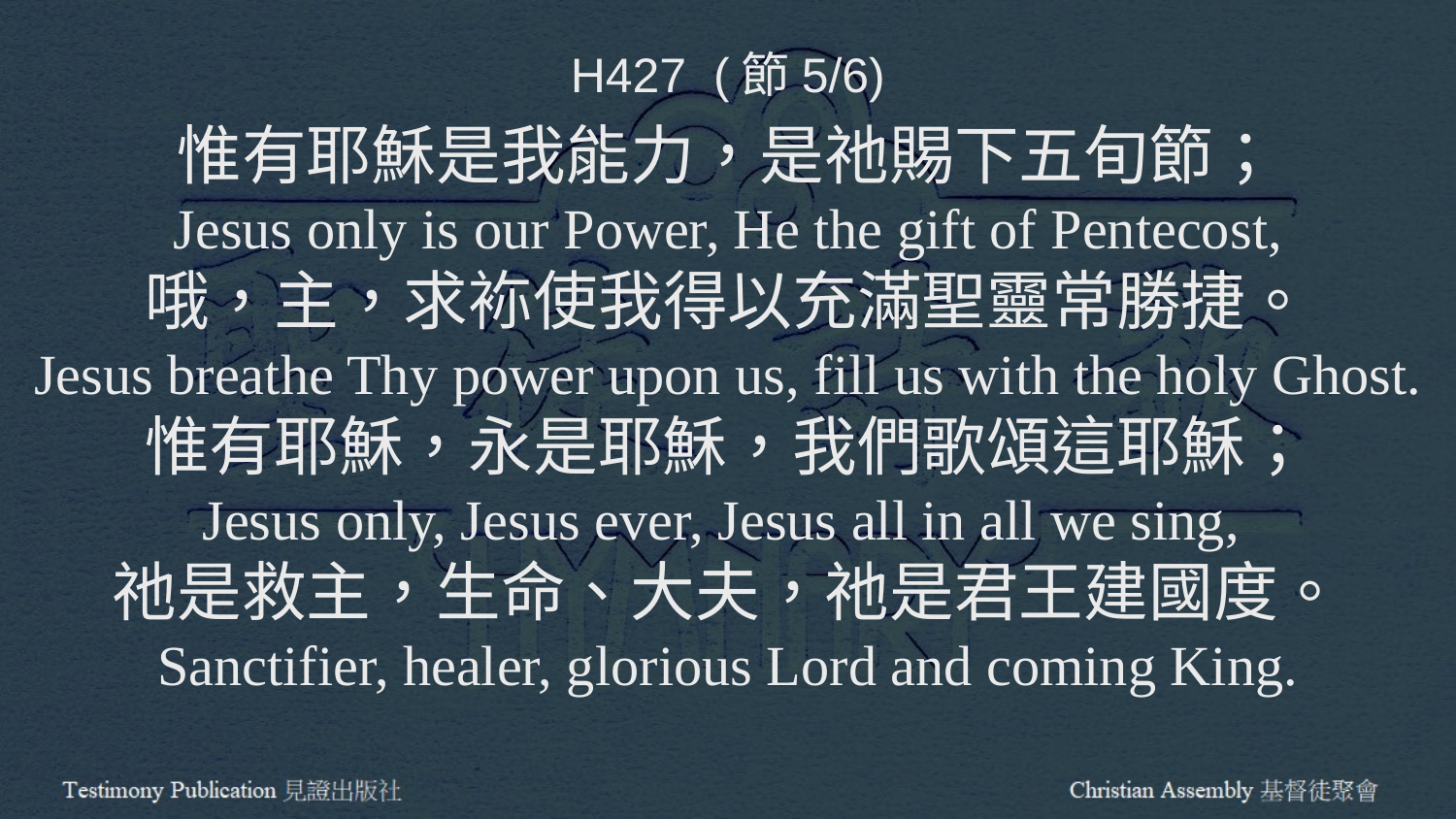

H427  (節5/6)
惟有耶穌是我能力，是祂賜下五旬節；
Jesus only is our Power, He the gift of Pentecost,
哦，主，求袮使我得以充滿聖靈常勝捷。
Jesus breathe Thy power upon us, fill us with the holy Ghost.
惟有耶穌，永是耶穌，我們歌頌這耶穌；
Jesus only, Jesus ever, Jesus all in all we sing,
祂是救主，生命、大夫，祂是君王建國度。
Sanctifier, healer, glorious Lord and coming King.